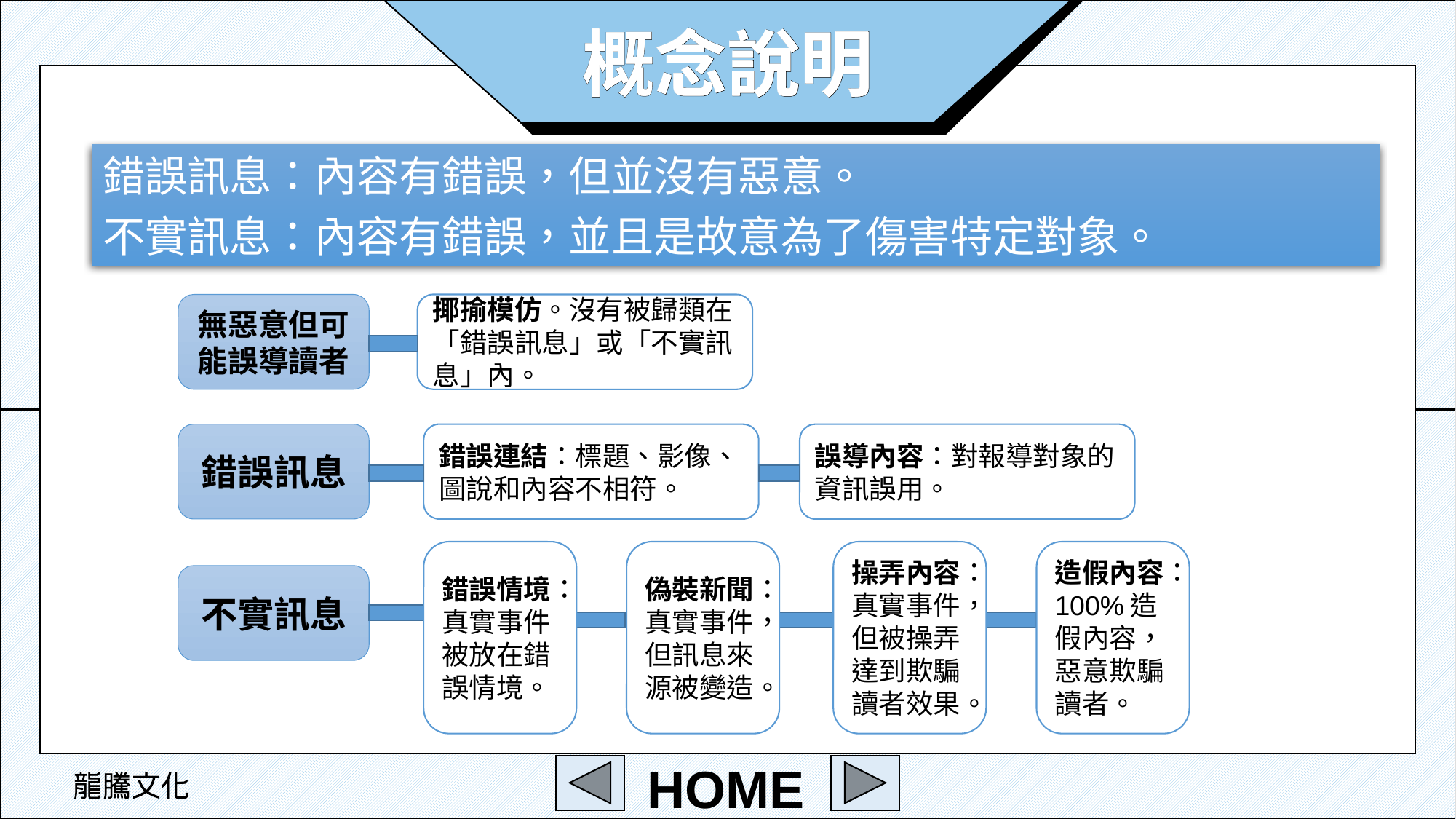

錯誤訊息：內容有錯誤，但並沒有惡意。
不實訊息：內容有錯誤，並且是故意為了傷害特定對象。
無惡意但可能誤導讀者
揶揄模仿。沒有被歸類在「錯誤訊息」或「不實訊息」內。

錯誤訊息
錯誤連結：標題、影像、圖說和內容不相符。
誤導內容：對報導對象的資訊誤用。

錯誤情境：真實事件被放在錯誤情境。
偽裝新聞：真實事件，但訊息來源被變造。
操弄內容：真實事件，但被操弄達到欺騙讀者效果。
造假內容：100%造假內容，惡意欺騙讀者。
不實訊息